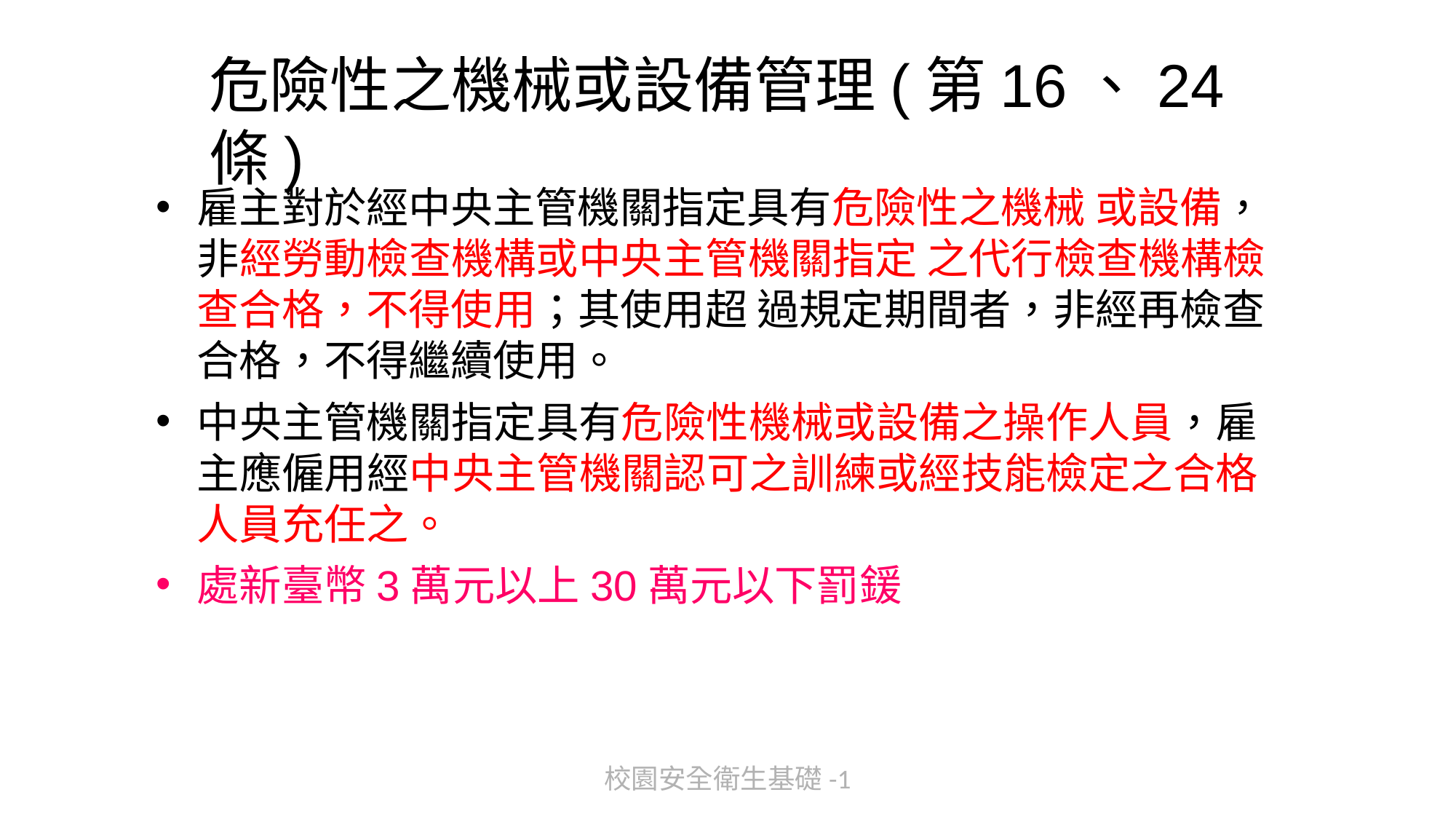

# 危險性之機械或設備管理(第16、24條)
雇主對於經中央主管機關指定具有危險性之機械 或設備，非經勞動檢查機構或中央主管機關指定 之代行檢查機構檢查合格，不得使用；其使用超 過規定期間者，非經再檢查合格，不得繼續使用。
中央主管機關指定具有危險性機械或設備之操作人員，雇主應僱用經中央主管機關認可之訓練或經技能檢定之合格人員充任之。
處新臺幣3萬元以上30萬元以下罰鍰

校園安全衛生基礎-1
35